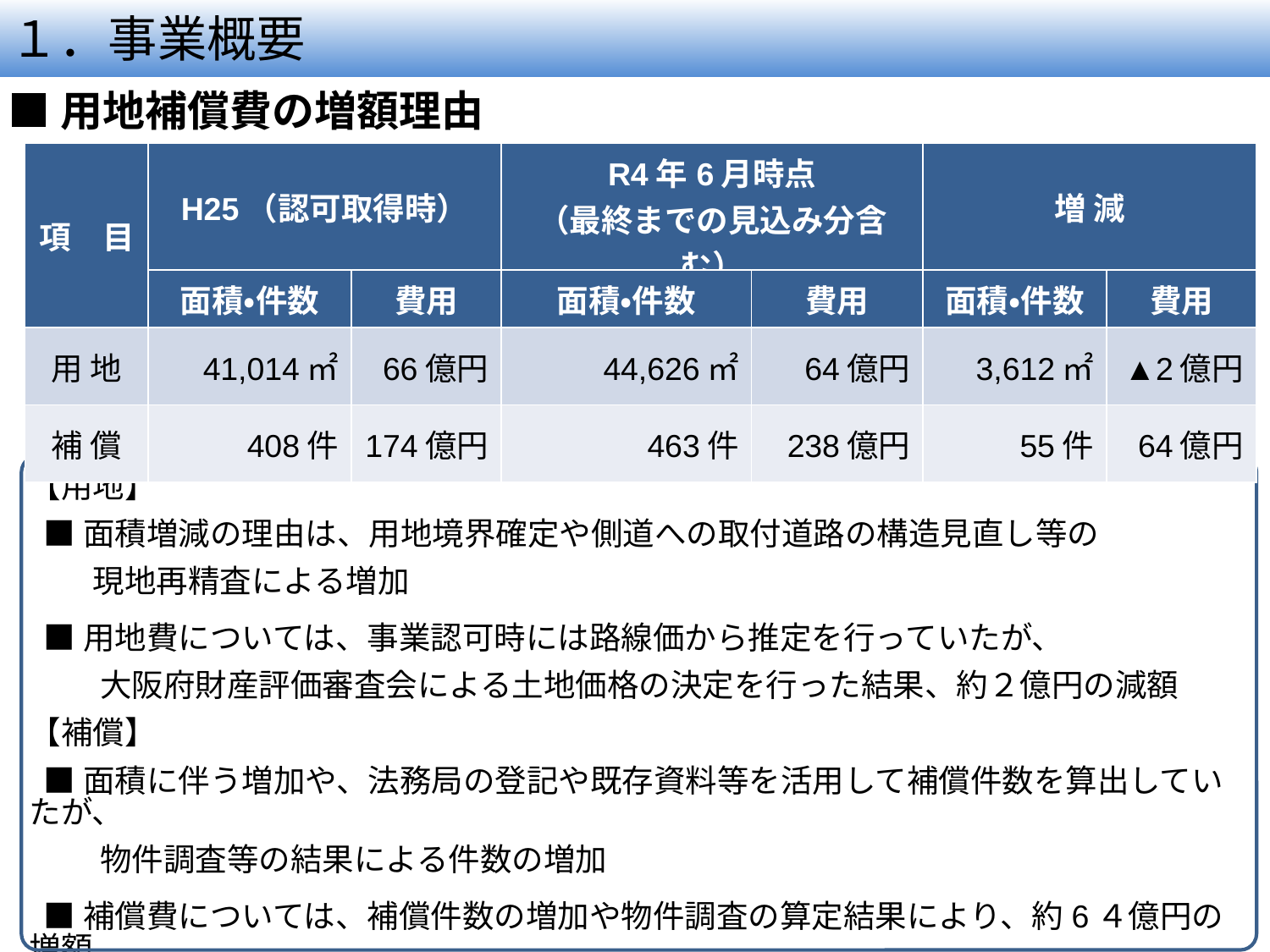

# １．事業概要
■用地補償費の増額理由
| 項　目 | H25（認可取得時） |  | R4年6月時点 （最終までの見込み分含む） |  | 増 減 |  |
| --- | --- | --- | --- | --- | --- | --- |
|  | 面積・件数 | 費用 | 面積・件数 | 費用 | 面積・件数 | 費用 |
| 用 地 | 41,014㎡ | 66億円 | 44,626㎡ | 64億円 | 3,612㎡ | ▲2億円 |
| 補 償 | 408件 | 174億円 | 463件 | 238億円 | 55件 | 64億円 |

【用地】
  ■面積増減の理由は、用地境界確定や側道への取付道路の構造見直し等の
　　現地再精査による増加

  ■用地費については、事業認可時には路線価から推定を行っていたが、
　　 大阪府財産評価審査会による土地価格の決定を行った結果、約２億円の減額
【補償】
  ■面積に伴う増加や、法務局の登記や既存資料等を活用して補償件数を算出していたが、
　　 物件調査等の結果による件数の増加

  ■補償費については、補償件数の増加や物件調査の算定結果により、約6４億円の増額